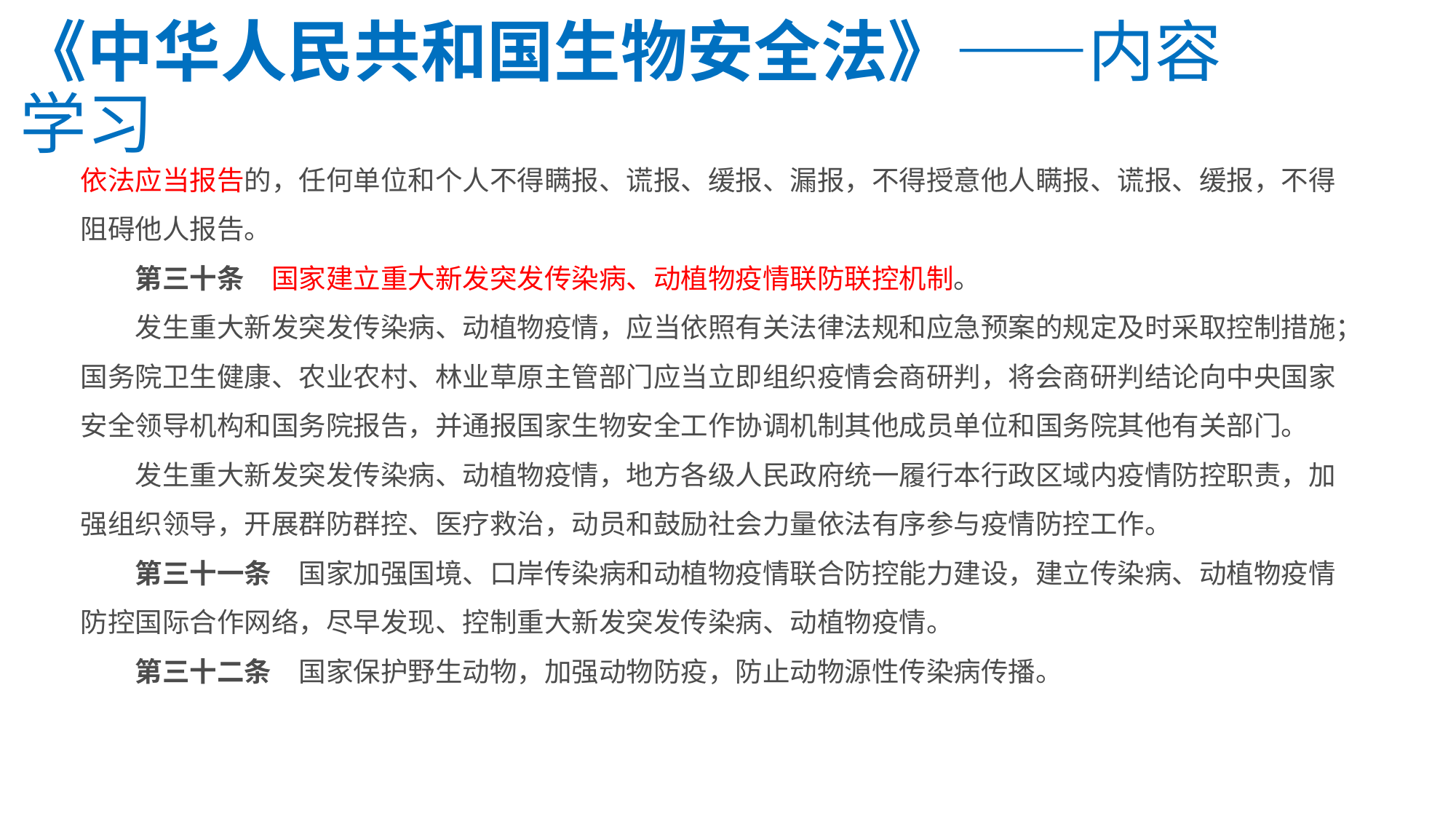

《中华人民共和国生物安全法》——内容学习
依法应当报告的，任何单位和个人不得瞒报、谎报、缓报、漏报，不得授意他人瞒报、谎报、缓报，不得阻碍他人报告。
　　第三十条　国家建立重大新发突发传染病、动植物疫情联防联控机制。
　　发生重大新发突发传染病、动植物疫情，应当依照有关法律法规和应急预案的规定及时采取控制措施；国务院卫生健康、农业农村、林业草原主管部门应当立即组织疫情会商研判，将会商研判结论向中央国家安全领导机构和国务院报告，并通报国家生物安全工作协调机制其他成员单位和国务院其他有关部门。
　　发生重大新发突发传染病、动植物疫情，地方各级人民政府统一履行本行政区域内疫情防控职责，加强组织领导，开展群防群控、医疗救治，动员和鼓励社会力量依法有序参与疫情防控工作。
　　第三十一条　国家加强国境、口岸传染病和动植物疫情联合防控能力建设，建立传染病、动植物疫情防控国际合作网络，尽早发现、控制重大新发突发传染病、动植物疫情。
　　第三十二条　国家保护野生动物，加强动物防疫，防止动物源性传染病传播。
54